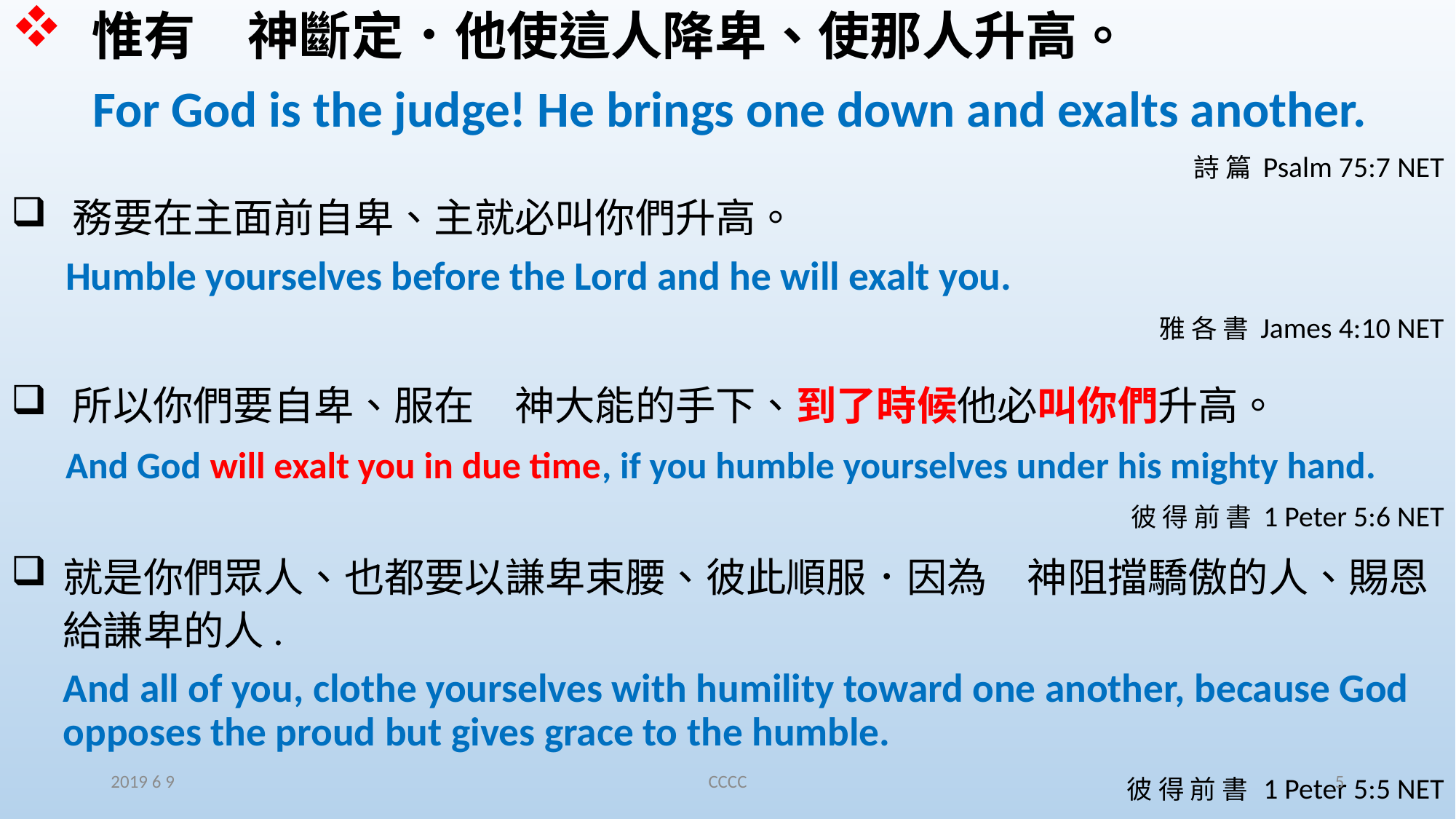

惟有　神斷定．他使這人降卑、使那人升高。
       For God is the judge! He brings one down and exalts another.
詩 篇 Psalm 75:7 NET
  務要在主面前自卑、主就必叫你們升高。
      Humble yourselves before the Lord and he will exalt you.
雅 各 書 James 4:10 NET

  所以你們要自卑、服在　神大能的手下、到了時候他必叫你們升高。
      And God will exalt you in due time, if you humble yourselves under his mighty hand.
彼 得 前 書 1 Peter 5:6 NET
就是你們眾人、也都要以謙卑束腰、彼此順服．因為　神阻擋驕傲的人、賜恩給謙卑的人.
And all of you, clothe yourselves with humility toward one another, because God opposes the proud but gives grace to the humble.
彼 得 前 書 1 Peter 5:5 NET
2019 6 9
CCCC
5